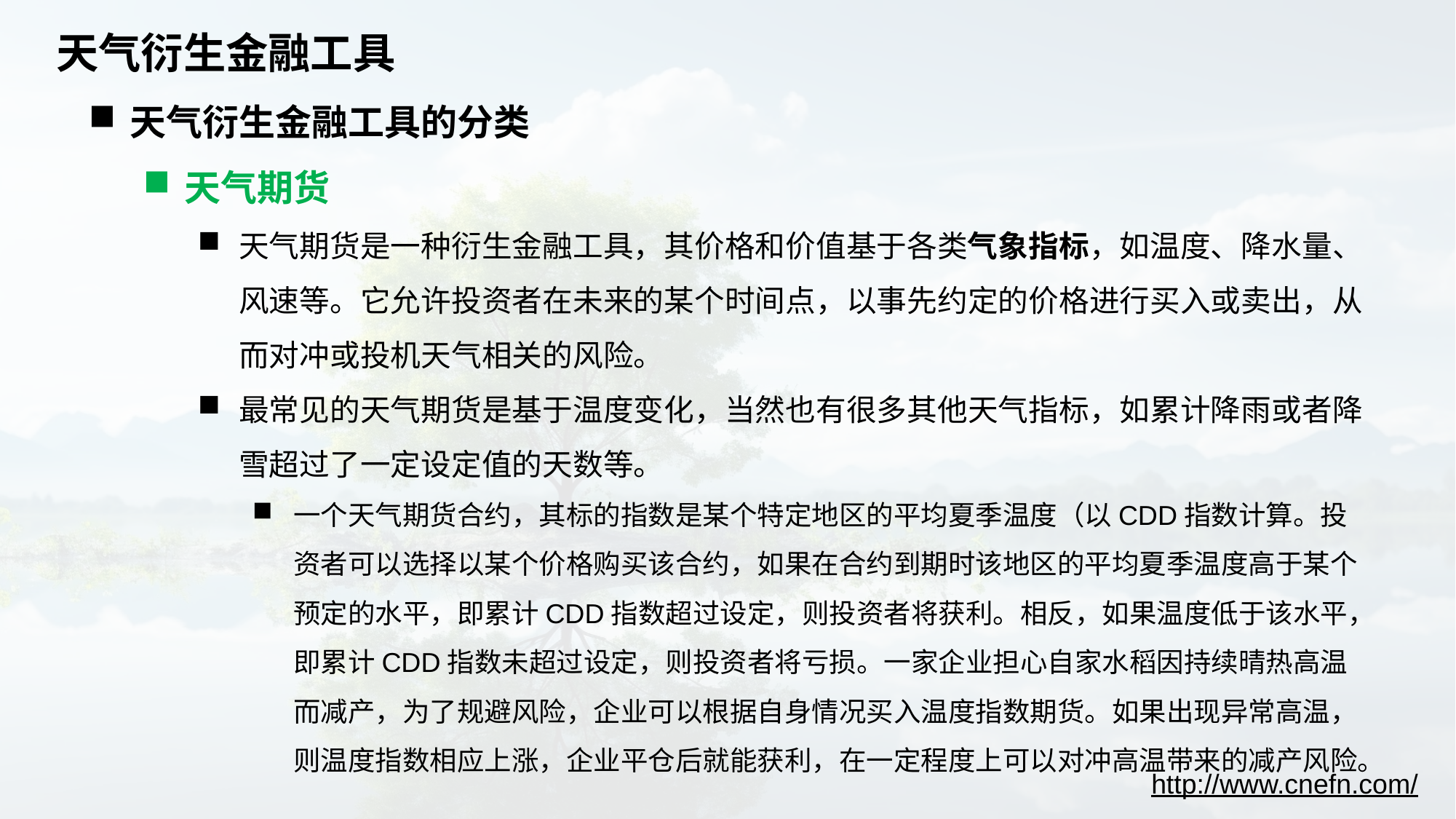

# 天气衍生金融工具
天气衍生金融工具的分类
天气期货
天气期货是一种衍生金融工具，其价格和价值基于各类气象指标，如温度、降水量、风速等。它允许投资者在未来的某个时间点，以事先约定的价格进行买入或卖出，从而对冲或投机天气相关的风险。
最常见的天气期货是基于温度变化，当然也有很多其他天气指标，如累计降雨或者降雪超过了一定设定值的天数等。
一个天气期货合约，其标的指数是某个特定地区的平均夏季温度（以CDD指数计算。投资者可以选择以某个价格购买该合约，如果在合约到期时该地区的平均夏季温度高于某个预定的水平，即累计CDD指数超过设定，则投资者将获利。相反，如果温度低于该水平，即累计CDD指数未超过设定，则投资者将亏损。一家企业担心自家水稻因持续晴热高温而减产，为了规避风险，企业可以根据自身情况买入温度指数期货。如果出现异常高温，则温度指数相应上涨，企业平仓后就能获利，在一定程度上可以对冲高温带来的减产风险。